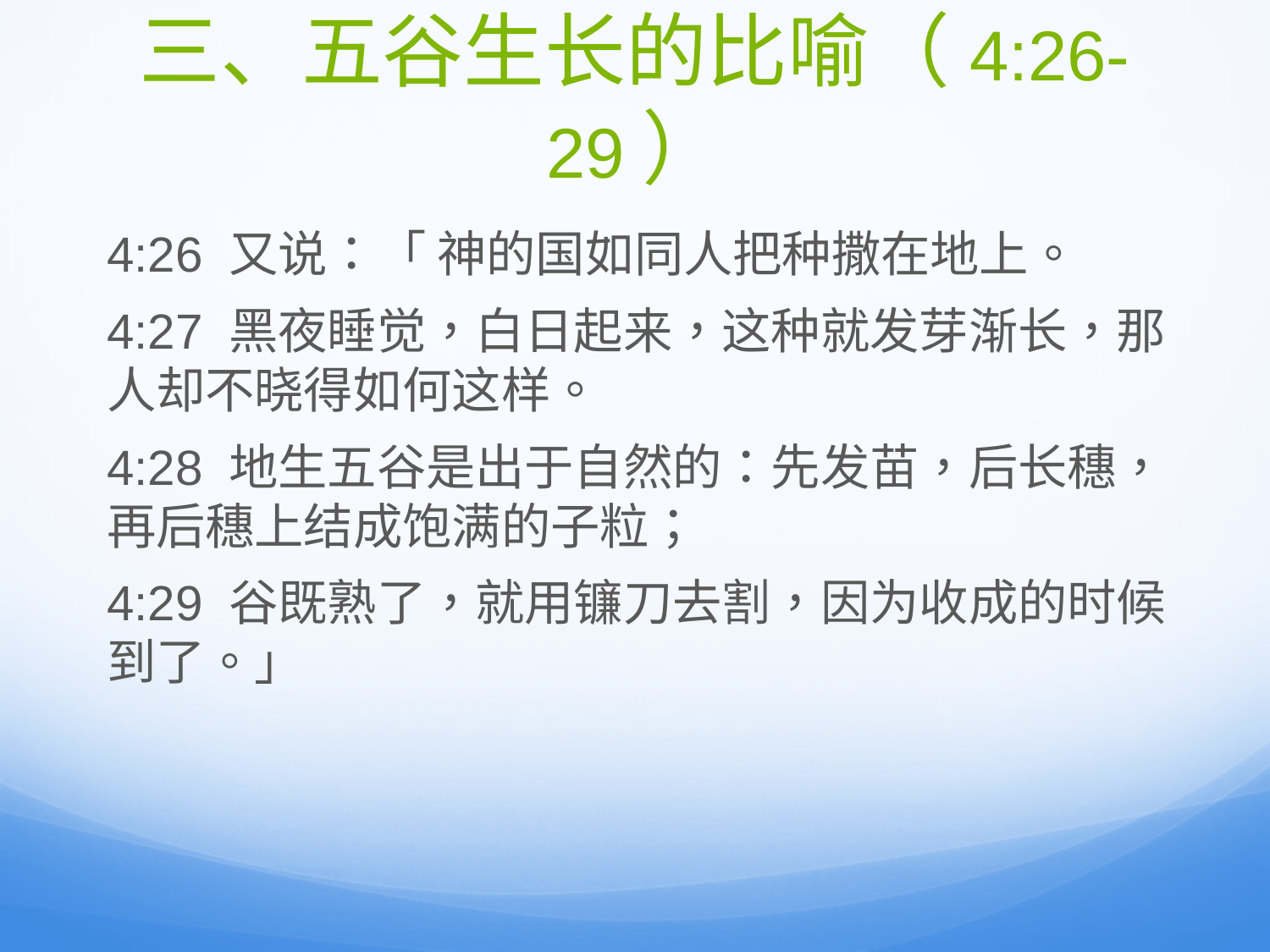

# 三、五谷生长的比喻（4:26-29）
4:26 又说：「 神的国如同人把种撒在地上。
4:27 黑夜睡觉，白日起来，这种就发芽渐长，那人却不晓得如何这样。
4:28 地生五谷是出于自然的：先发苗，后长穗，再后穗上结成饱满的子粒；
4:29 谷既熟了，就用镰刀去割，因为收成的时候到了。」